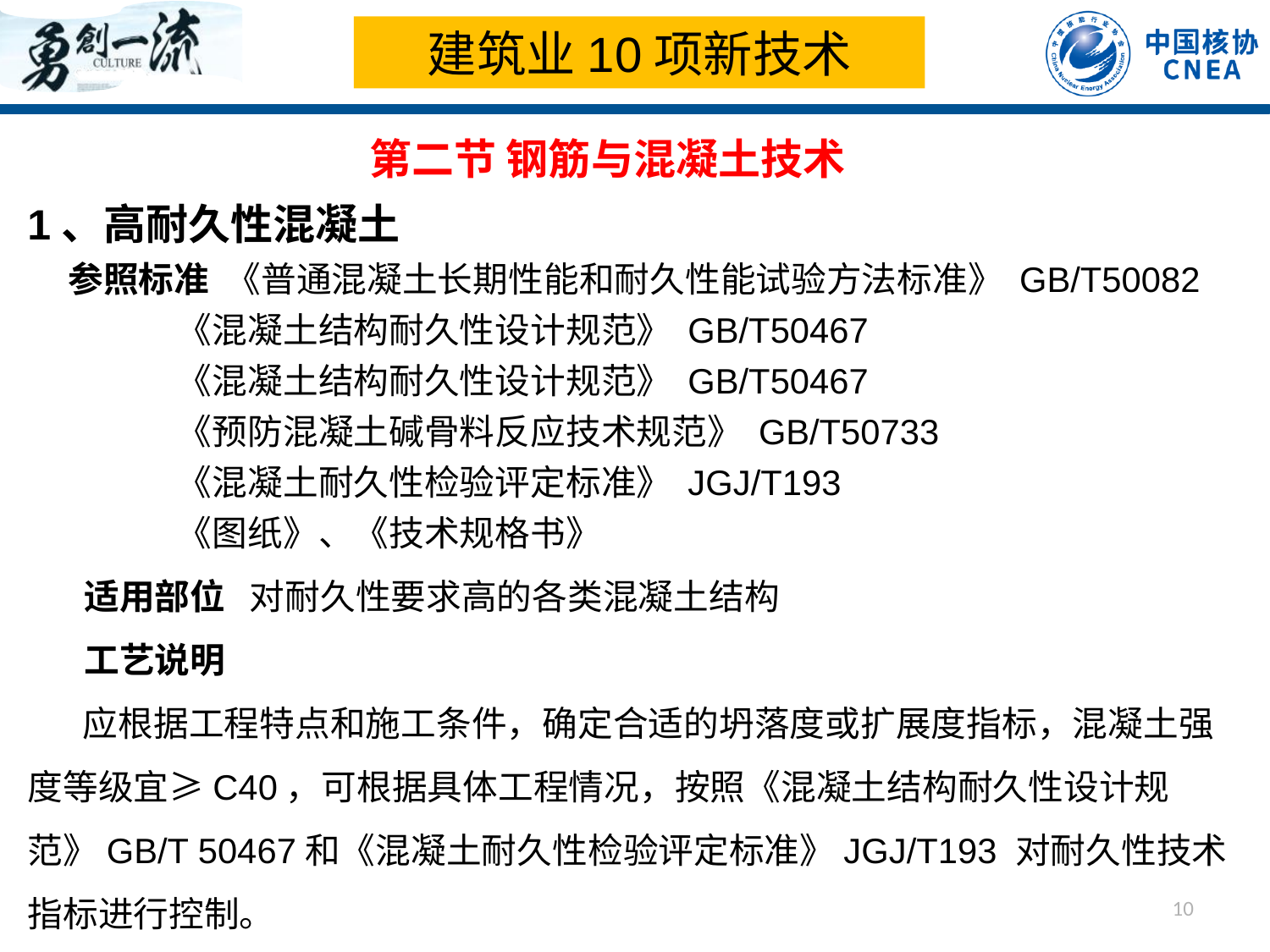

建筑业10项新技术
第二节 钢筋与混凝土技术
1、高耐久性混凝土
    参照标准  《普通混凝土长期性能和耐久性能试验方法标准》 GB/T50082
                  《混凝土结构耐久性设计规范》 GB/T50467
                  《混凝土结构耐久性设计规范》 GB/T50467
                  《预防混凝土碱骨料反应技术规范》 GB/T50733
                  《混凝土耐久性检验评定标准》 JGJ/T193
                  《图纸》、《技术规格书》
      适用部位   对耐久性要求高的各类混凝土结构
      工艺说明
      应根据工程特点和施工条件，确定合适的坍落度或扩展度指标，混凝土强度等级宜≥C40，可根据具体工程情况，按照《混凝土结构耐久性设计规范》GB/T 50467和《混凝土耐久性检验评定标准》JGJ/T193 对耐久性技术指标进行控制。

10